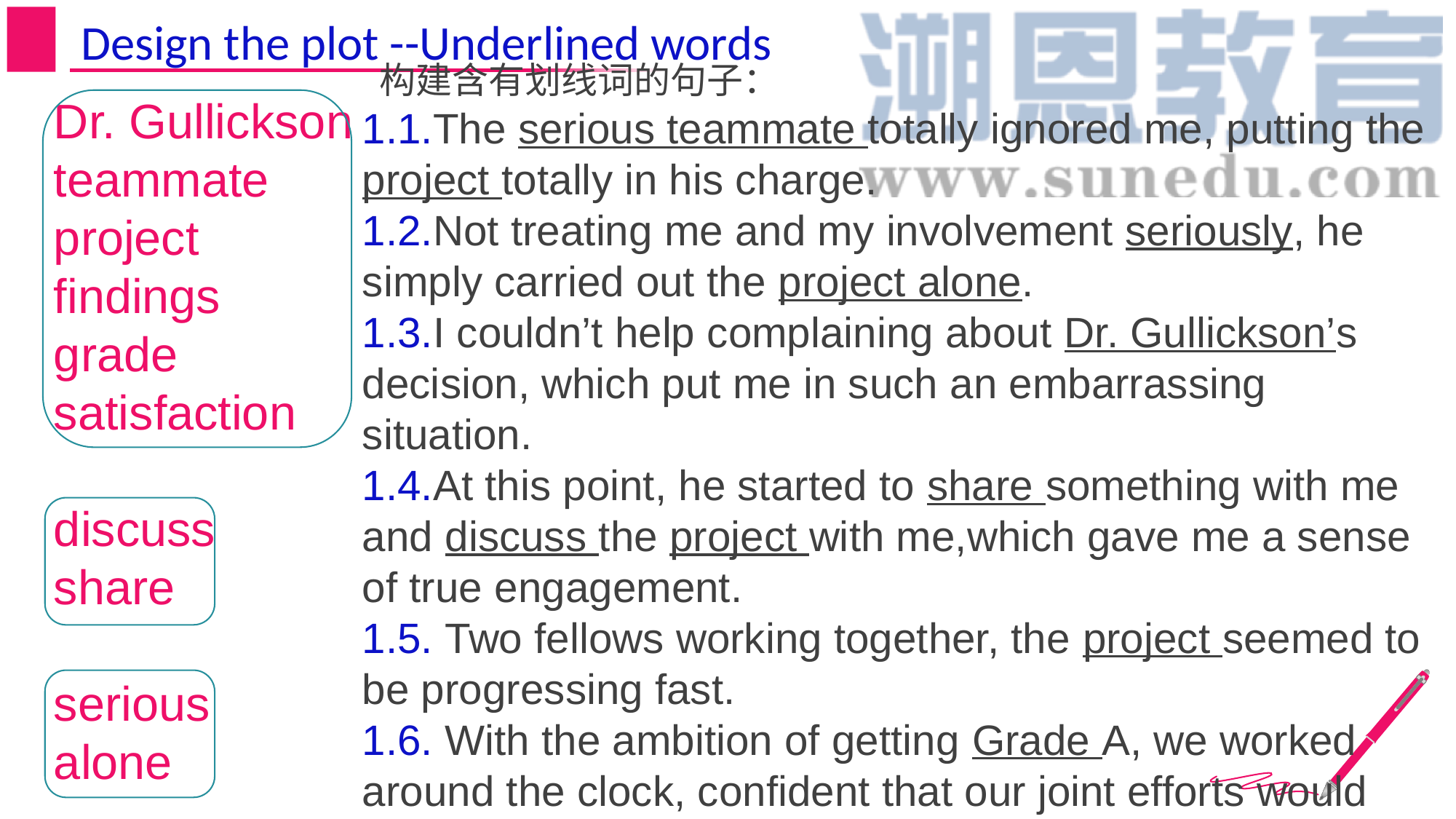

Design the plot --Underlined words

Dr. Gullickson
teammate
project
findings
grade
satisfaction

discuss
share

serious
alone

 构建含有划线词的句子：
1.1.The serious teammate totally ignored me, putting the project totally in his charge.
1.2.Not treating me and my involvement seriously, he simply carried out the project alone.
1.3.I couldn’t help complaining about Dr. Gullickson’s decision, which put me in such an embarrassing situation.
1.4.At this point, he started to share something with me and discuss the project with me,which gave me a sense of true engagement.
1.5. Two fellows working together, the project seemed to be progressing fast.
1.6. With the ambition of getting Grade A, we worked around the clock, confident that our joint efforts would pay off.

11